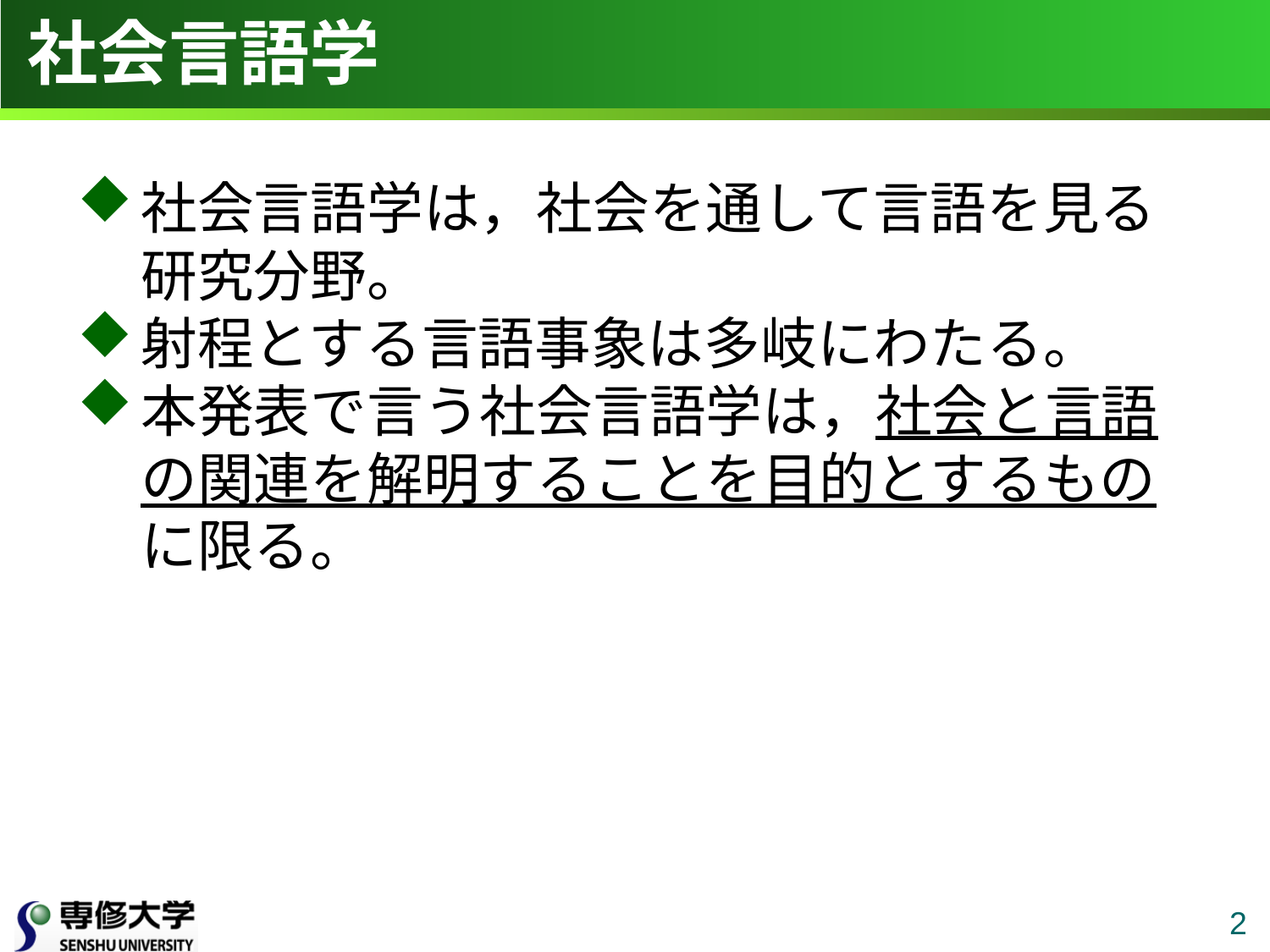

# 社会言語学
社会言語学は，社会を通して言語を見る研究分野。
射程とする言語事象は多岐にわたる。
本発表で言う社会言語学は，社会と言語の関連を解明することを目的とするものに限る。
2